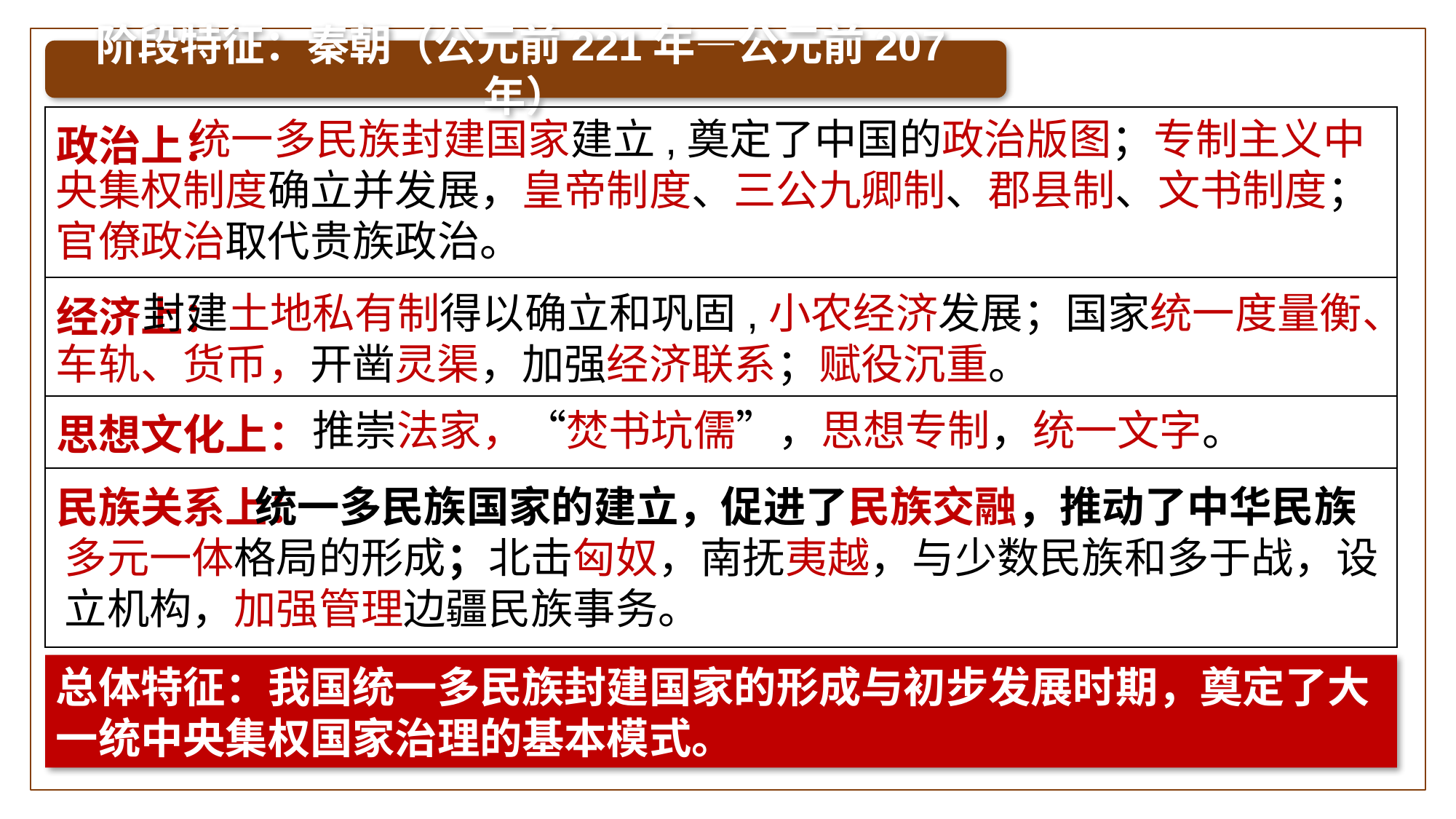

阶段特征：秦朝（公元前221年—公元前207年）
             统一多民族封建国家建立,奠定了中国的政治版图；专制主义中央集权制度确立并发展，皇帝制度、三公九卿制、郡县制、文书制度；官僚政治取代贵族政治。
| 政治上： |
| --- |
| 经济上： |
| 思想文化上： |
| 民族关系上： |
        封建土地私有制得以确立和巩固,小农经济发展；国家统一度量衡、车轨、货币，开凿灵渠，加强经济联系；赋役沉重。
推崇法家，“焚书坑儒”，思想专制，统一文字。
                   统一多民族国家的建立，促进了民族交融，推动了中华民族多元一体格局的形成；北击匈奴，南抚夷越，与少数民族和多于战，设立机构，加强管理边疆民族事务。
总体特征：我国统一多民族封建国家的形成与初步发展时期，奠定了大一统中央集权国家治理的基本模式。